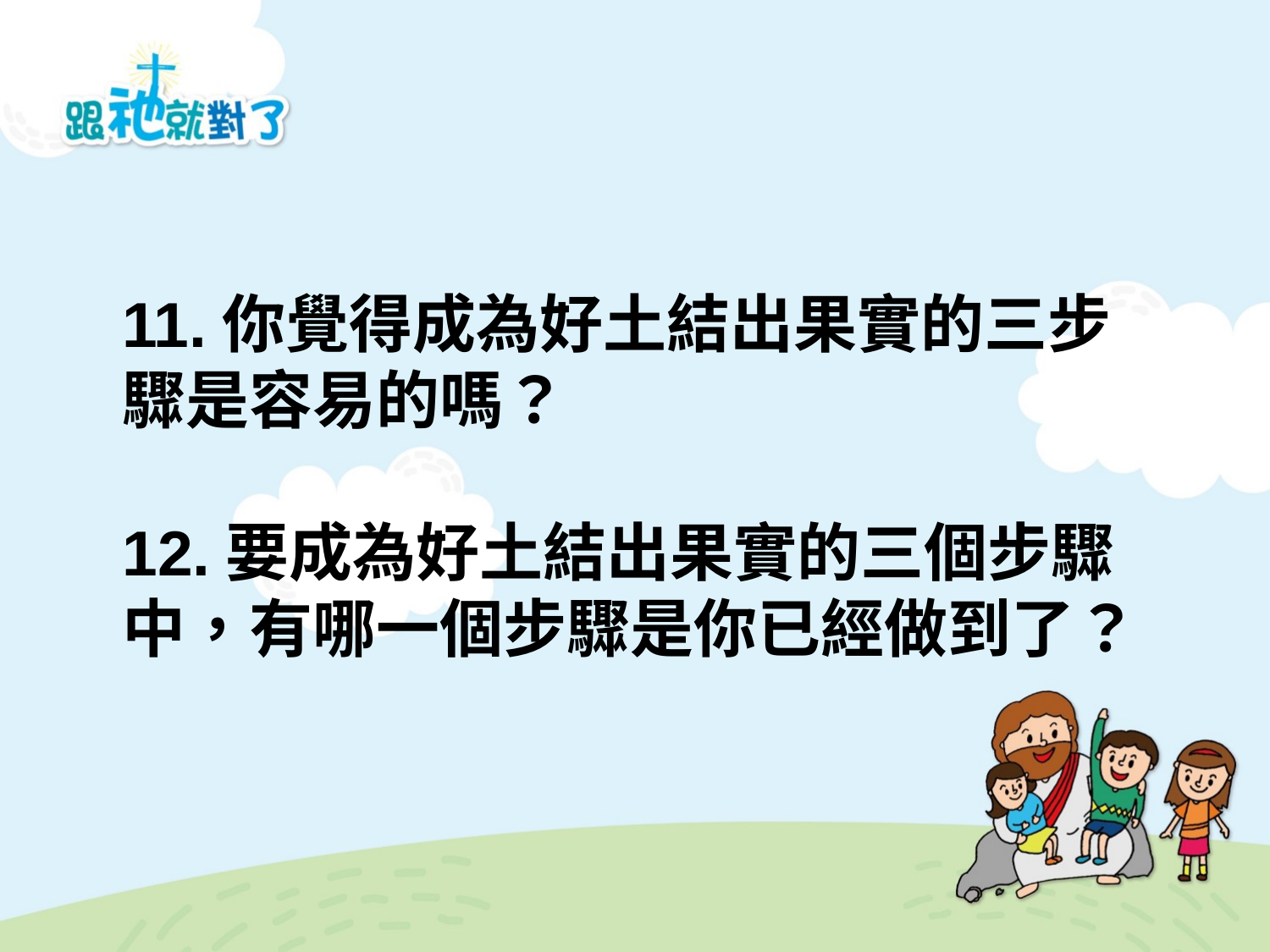

11.你覺得成為好土結出果實的三步驟是容易的嗎？

12.要成為好土結出果實的三個步驟中，有哪一個步驟是你已經做到了？